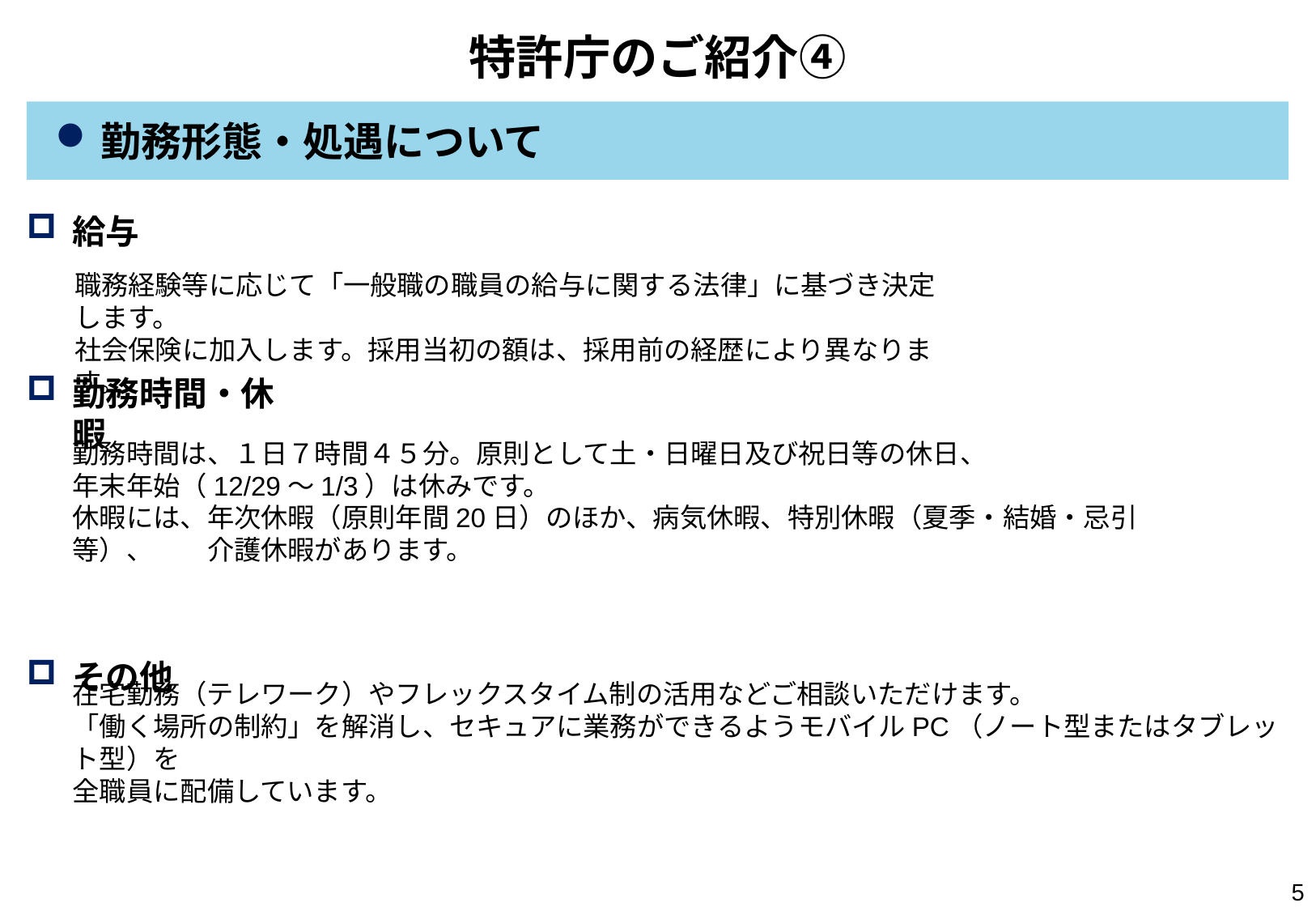

# 特許庁のご紹介④
勤務形態・処遇について
給与

勤務時間・休暇

その他

職務経験等に応じて「一般職の職員の給与に関する法律」に基づき決定します。
社会保険に加入します。採用当初の額は、採用前の経歴により異なります。
勤務時間は、１日７時間４５分。原則として土・日曜日及び祝日等の休日、
年末年始（12/29～1/3）は休みです。
休暇には、年次休暇（原則年間20日）のほか、病気休暇、特別休暇（夏季・結婚・忌引等）、　　介護休暇があります。

在宅勤務（テレワーク）やフレックスタイム制の活用などご相談いただけます。
「働く場所の制約」を解消し、セキュアに業務ができるようモバイルPC（ノート型またはタブレット型）を
全職員に配備しています。
5